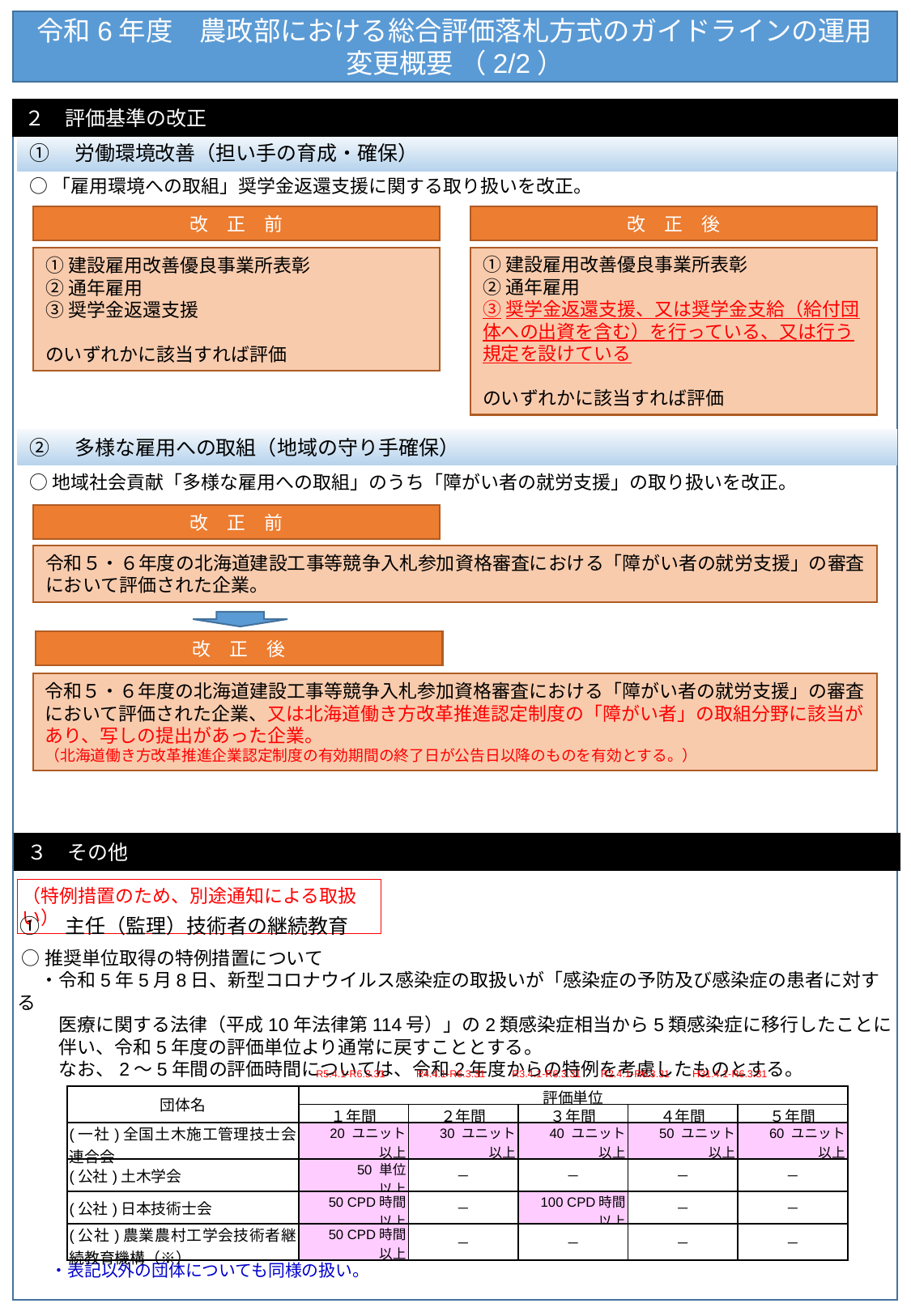

令和6年度　農政部における総合評価落札方式のガイドラインの運用
変更概要 （2/2）

２　評価基準の改正
①　労働環境改善（担い手の育成・確保）
○「雇用環境への取組」奨学金返還支援に関する取り扱いを改正。
改　正　後
改　正　前
①建設雇用改善優良事業所表彰
②通年雇用
③奨学金返還支援、又は奨学金支給（給付団体への出資を含む）を行っている、又は行う規定を設けている

のいずれかに該当すれば評価
①建設雇用改善優良事業所表彰
②通年雇用
③奨学金返還支援

のいずれかに該当すれば評価
②　多様な雇用への取組（地域の守り手確保）
○地域社会貢献「多様な雇用への取組」のうち「障がい者の就労支援」の取り扱いを改正。
改　正　前
令和５・６年度の北海道建設工事等競争入札参加資格審査における「障がい者の就労支援」の審査において評価された企業。

改　正　後
令和５・６年度の北海道建設工事等競争入札参加資格審査における「障がい者の就労支援」の審査において評価された企業、又は北海道働き方改革推進認定制度の「障がい者」の取組分野に該当があり、写しの提出があった企業。
（北海道働き方改革推進企業認定制度の有効期間の終了日が公告日以降のものを有効とする。）
３　その他
（特例措置のため、別途通知による取扱い）
①　主任（監理）技術者の継続教育
 ○推奨単位取得の特例措置について
　 ・令和5年5月8日、新型コロナウイルス感染症の取扱いが「感染症の予防及び感染症の患者に対する
　　 医療に関する法律（平成10年法律第114号）」の2類感染症相当から5類感染症に移行したことに
　　 伴い、令和5年度の評価単位より通常に戻すこととする。
　　 なお、2～5年間の評価時間については、令和2年度からの特例を考慮したものとする。

　　　　　　　　　　　　 R5.4.1-R6.3.31           R4.4.1-R6.3.31 　    R3.4.1-R6.3.31       R2.4.1-R6.3.31        H31.4.1-R6.3.31
| 団体名 | 評価単位 |  |  |  |  |
| --- | --- | --- | --- | --- | --- |
|  | １年間 | ２年間 | ３年間 | ４年間 | ５年間 |
| (一社)全国土木施工管理技士会連合会 | 20 ユニット 以上 | 30 ユニット 以上 | 40 ユニット 以上 | 50 ユニット 以上 | 60 ユニット 以上 |
| (公社)土木学会 | 50 単位 以上 | － | － | － | － |
| (公社)日本技術士会 | 50 CPD時間 以上 | － | 100 CPD時間 以上 | － | － |
| (公社)農業農村工学会技術者継続教育機構（※） | 50 CPD時間 以上 | － | － | － | － |
　　・表記以外の団体についても同様の扱い。